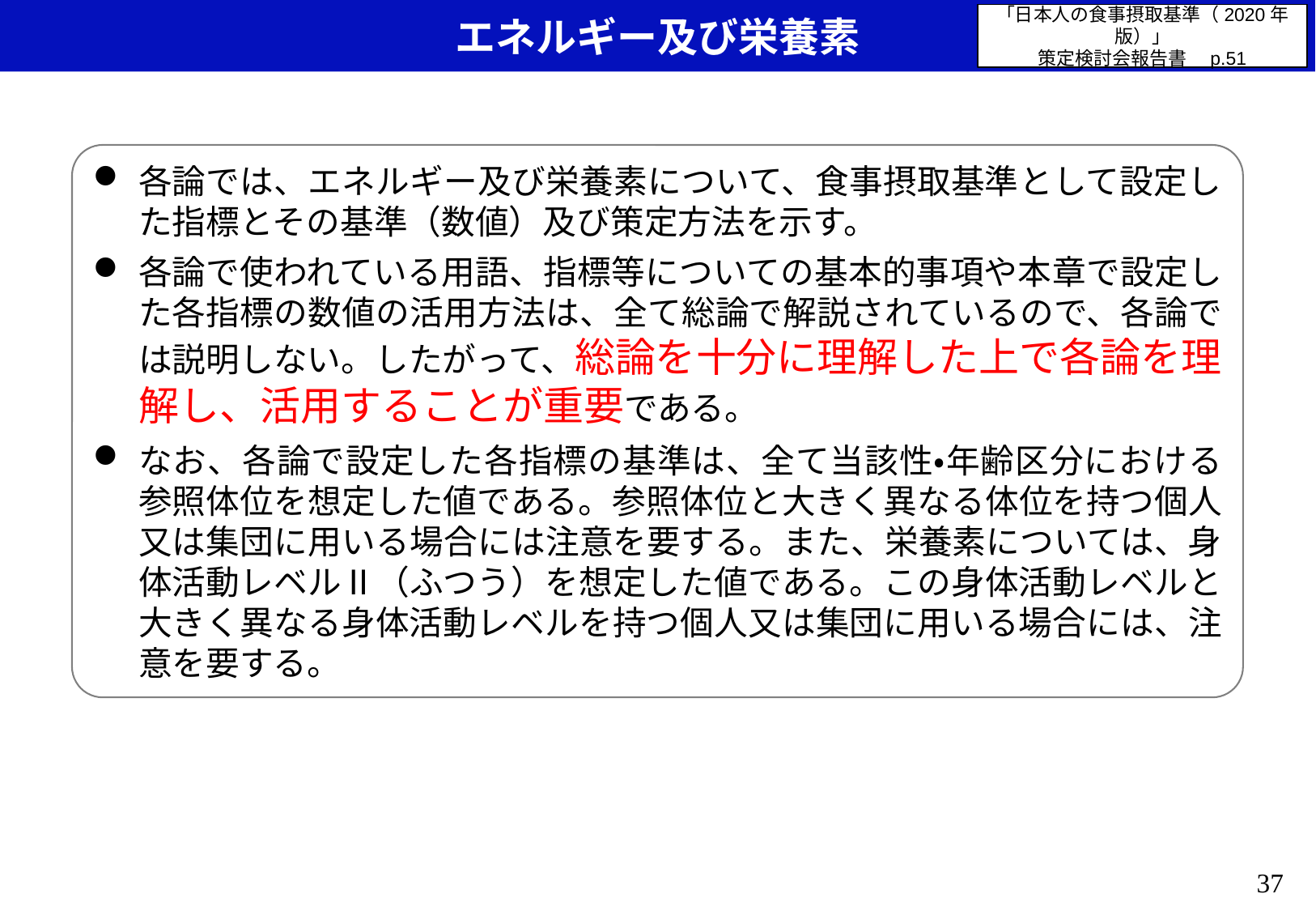

エネルギー及び栄養素
「日本人の食事摂取基準（2020年版）」
策定検討会報告書　p.51
各論では、エネルギー及び栄養素について、食事摂取基準として設定した指標とその基準（数値）及び策定方法を示す。
各論で使われている用語、指標等についての基本的事項や本章で設定した各指標の数値の活用方法は、全て総論で解説されているので、各論では説明しない。したがって、総論を十分に理解した上で各論を理解し、活用することが重要である。
なお、各論で設定した各指標の基準は、全て当該性・年齢区分における参照体位を想定した値である。参照体位と大きく異なる体位を持つ個人又は集団に用いる場合には注意を要する。また、栄養素については、身体活動レベルⅡ（ふつう）を想定した値である。この身体活動レベルと大きく異なる身体活動レベルを持つ個人又は集団に用いる場合には、注意を要する。
37